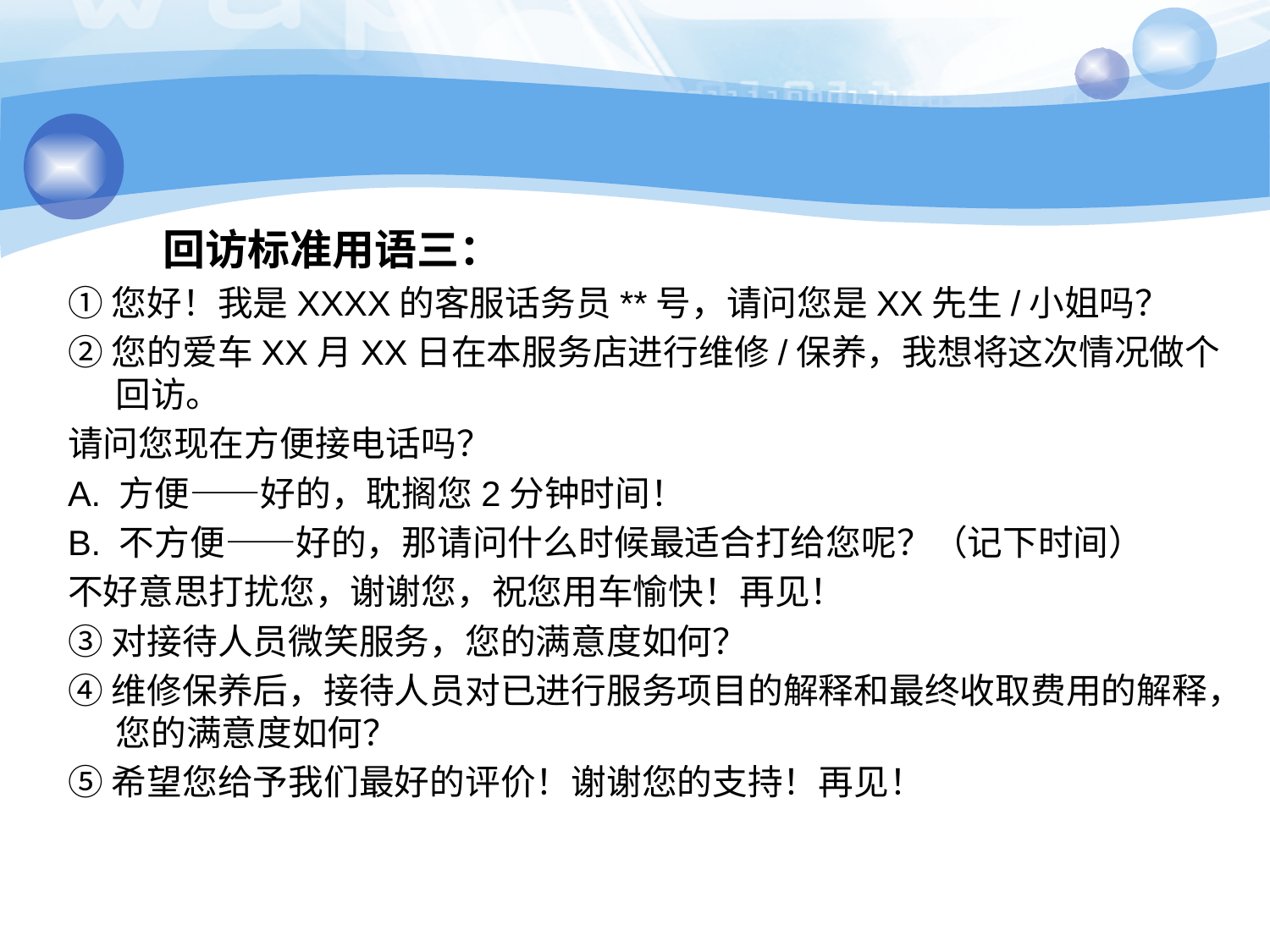

回访标准用语三：
①您好！我是XXXX的客服话务员**号，请问您是XX先生/小姐吗？
②您的爱车XX月XX日在本服务店进行维修/保养，我想将这次情况做个回访。
请问您现在方便接电话吗？
A. 方便――好的，耽搁您2分钟时间！
B. 不方便――好的，那请问什么时候最适合打给您呢？（记下时间）
不好意思打扰您，谢谢您，祝您用车愉快！再见！
③对接待人员微笑服务，您的满意度如何？
④维修保养后，接待人员对已进行服务项目的解释和最终收取费用的解释，您的满意度如何？
⑤希望您给予我们最好的评价！谢谢您的支持！再见！